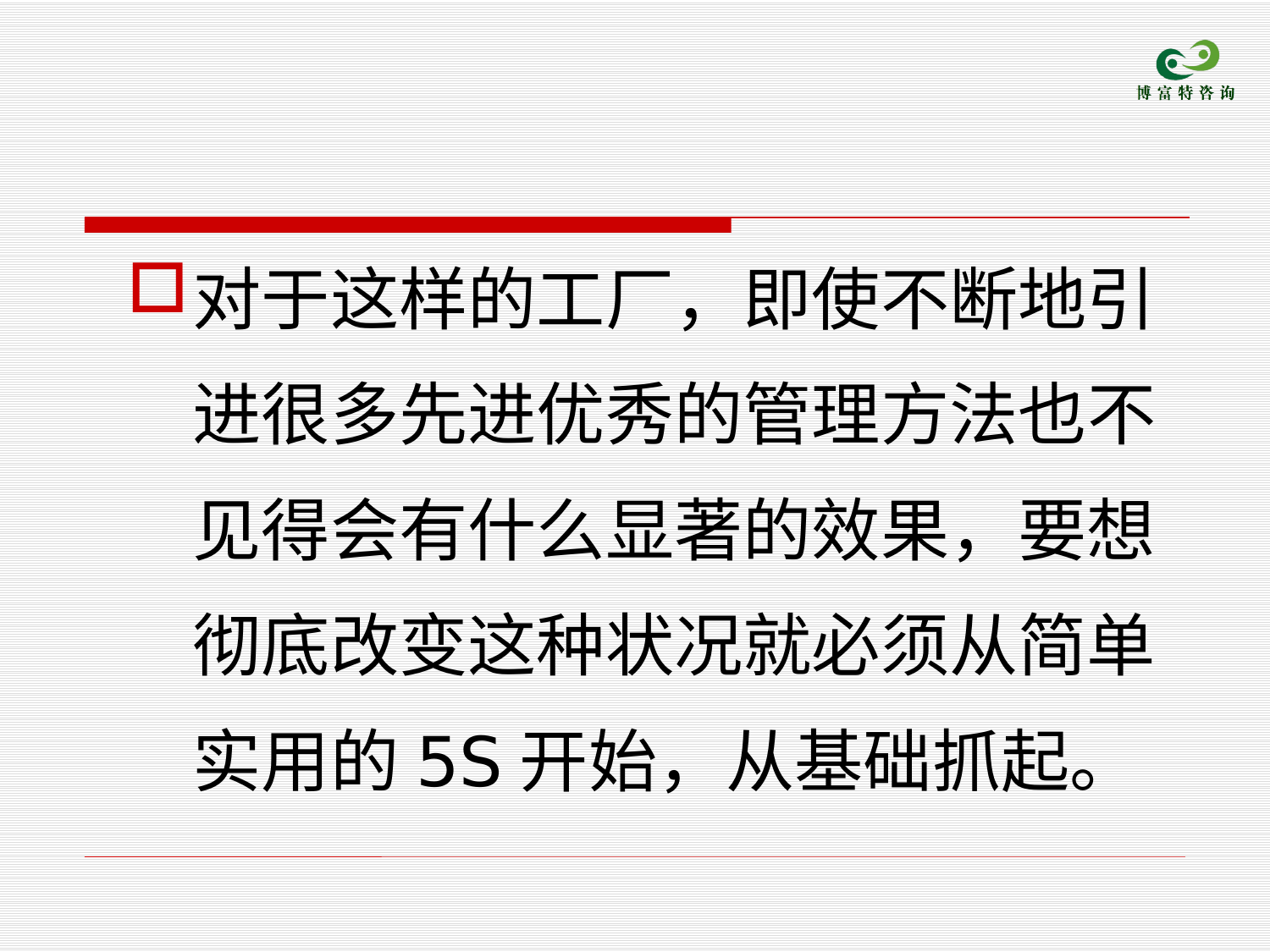

对于这样的工厂，即使不断地引进很多先进优秀的管理方法也不见得会有什么显著的效果，要想彻底改变这种状况就必须从简单实用的5S开始，从基础抓起。
18